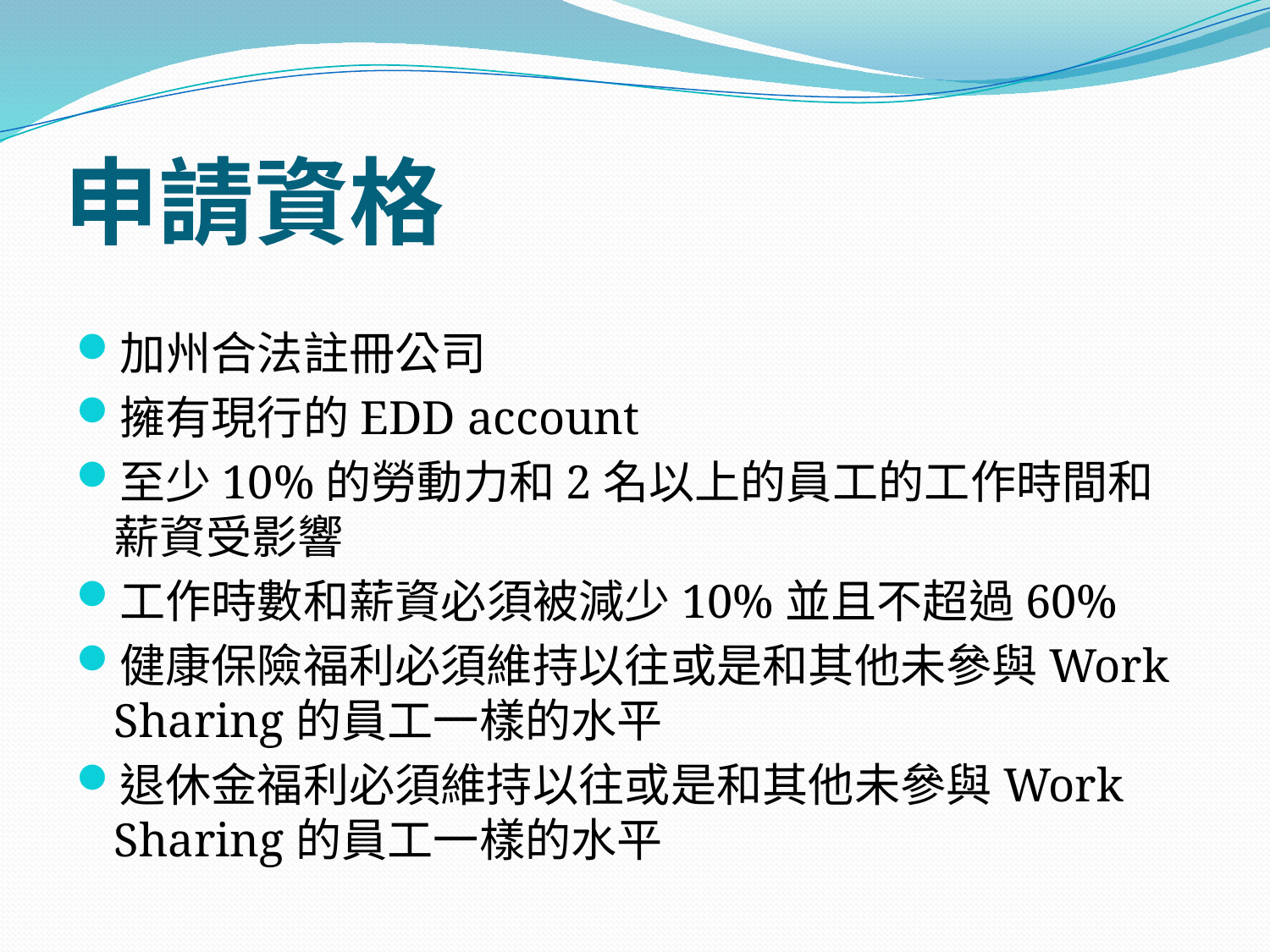

# 申請資格

加州合法註冊公司
擁有現行的EDD account
至少10%的勞動力和2名以上的員工的工作時間和薪資受影響
工作時數和薪資必須被減少10%並且不超過60%
健康保險福利必須維持以往或是和其他未參與Work Sharing的員工一樣的水平
退休金福利必須維持以往或是和其他未參與Work Sharing的員工一樣的水平